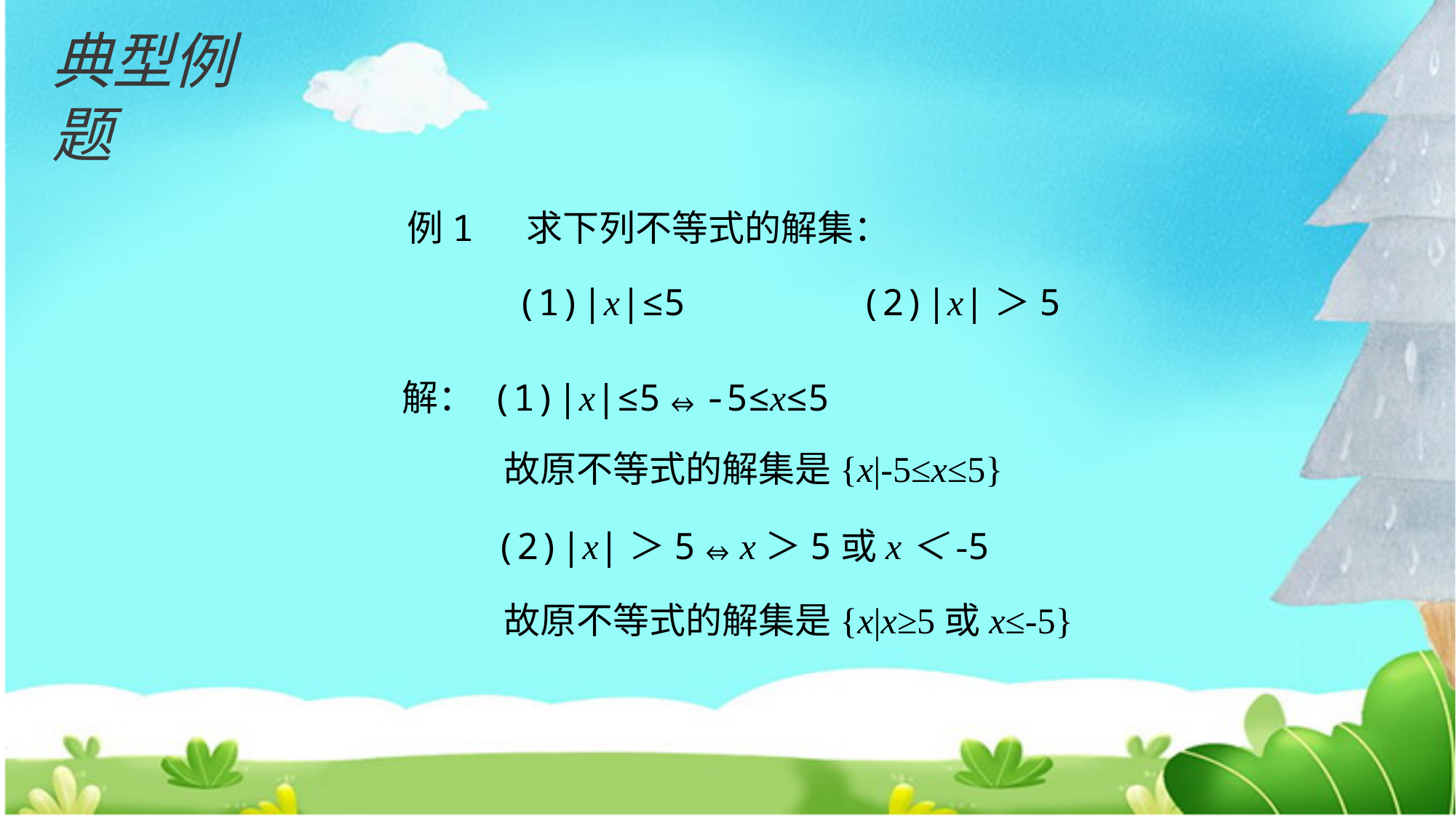

典型例题
例1  求下列不等式的解集：
     (1)|x|≤5        (2)|x|＞5
解： (1)|x|≤5⇔-5≤x≤5
故原不等式的解集是{x|-5≤x≤5}

(2)|x|＞5⇔x＞5或x＜-5
故原不等式的解集是{x|x≥5或x≤-5}